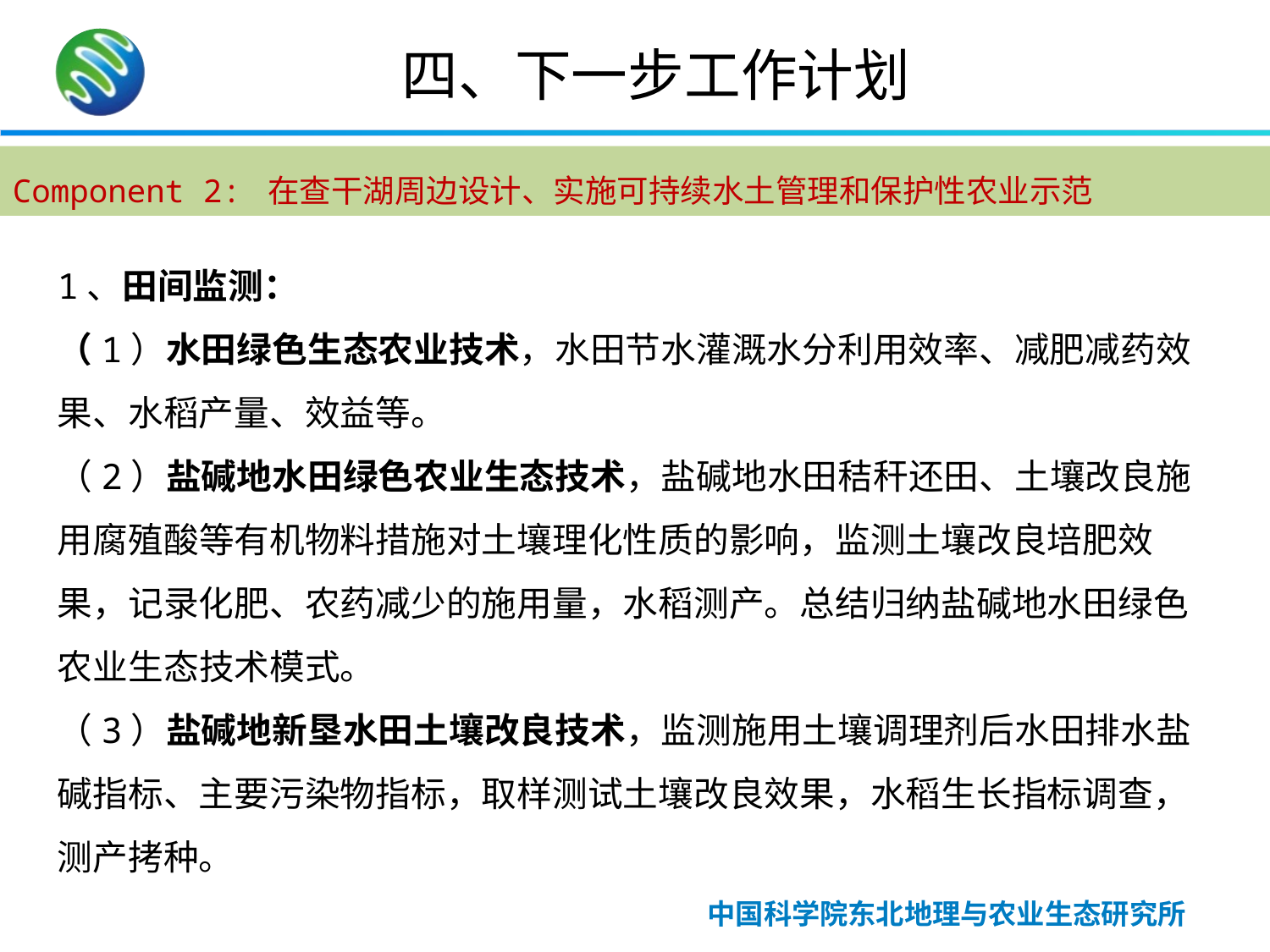

四、下一步工作计划
Component 2: 在查干湖周边设计、实施可持续水土管理和保护性农业示范
1、田间监测：
（1）水田绿色生态农业技术，水田节水灌溉水分利用效率、减肥减药效果、水稻产量、效益等。
（2）盐碱地水田绿色农业生态技术，盐碱地水田秸秆还田、土壤改良施用腐殖酸等有机物料措施对土壤理化性质的影响，监测土壤改良培肥效果，记录化肥、农药减少的施用量，水稻测产。总结归纳盐碱地水田绿色农业生态技术模式。
（3）盐碱地新垦水田土壤改良技术，监测施用土壤调理剂后水田排水盐碱指标、主要污染物指标，取样测试土壤改良效果，水稻生长指标调查，测产拷种。